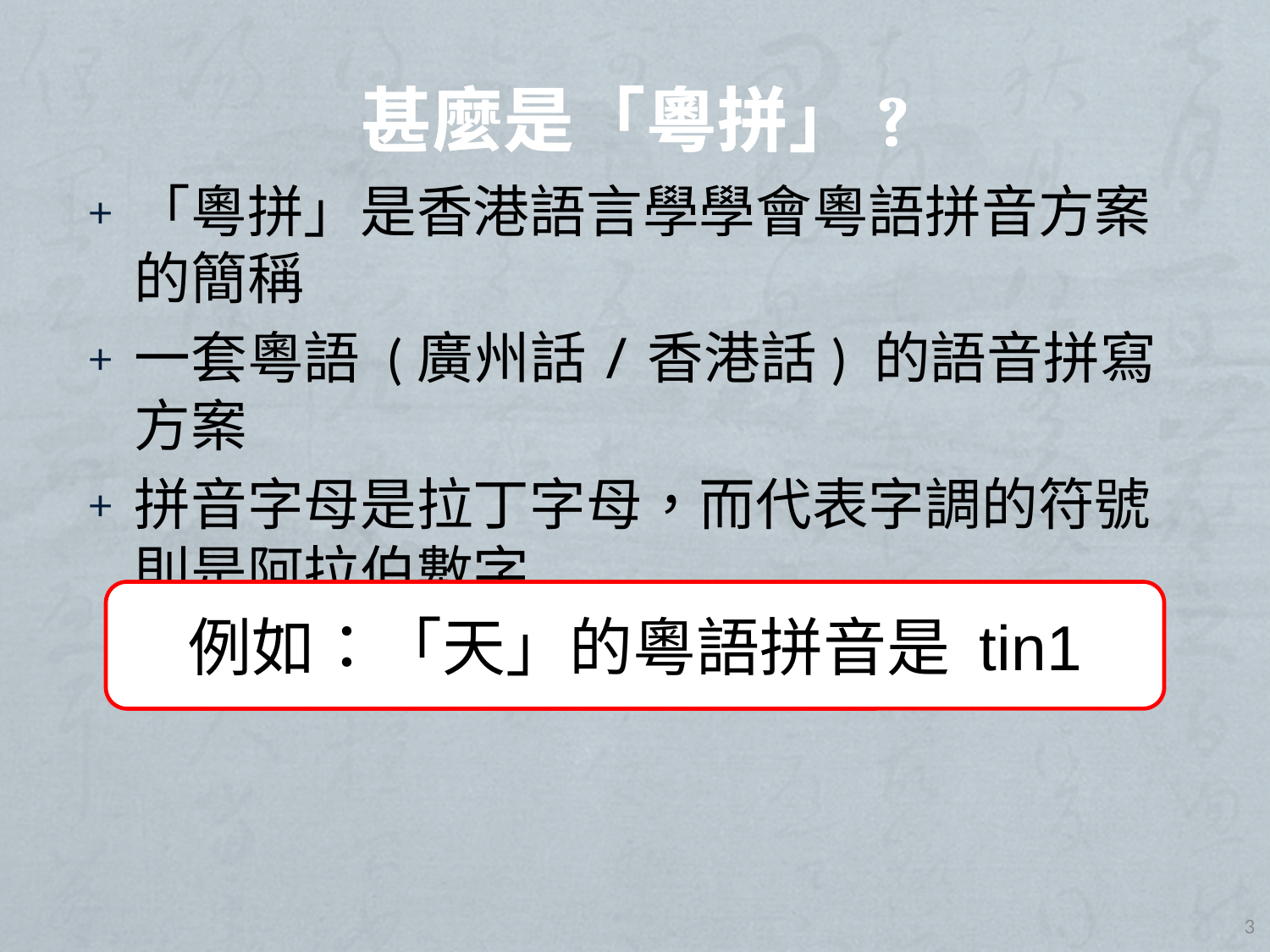

# 甚麼是「粵拼」?
「粵拼」是香港語言學學會粵語拼音方案的簡稱
一套粵語 (廣州話/香港話) 的語音拼寫方案
拼音字母是拉丁字母，而代表字調的符號則是阿拉伯數字
例如：「天」的粵語拼音是 tin1
3